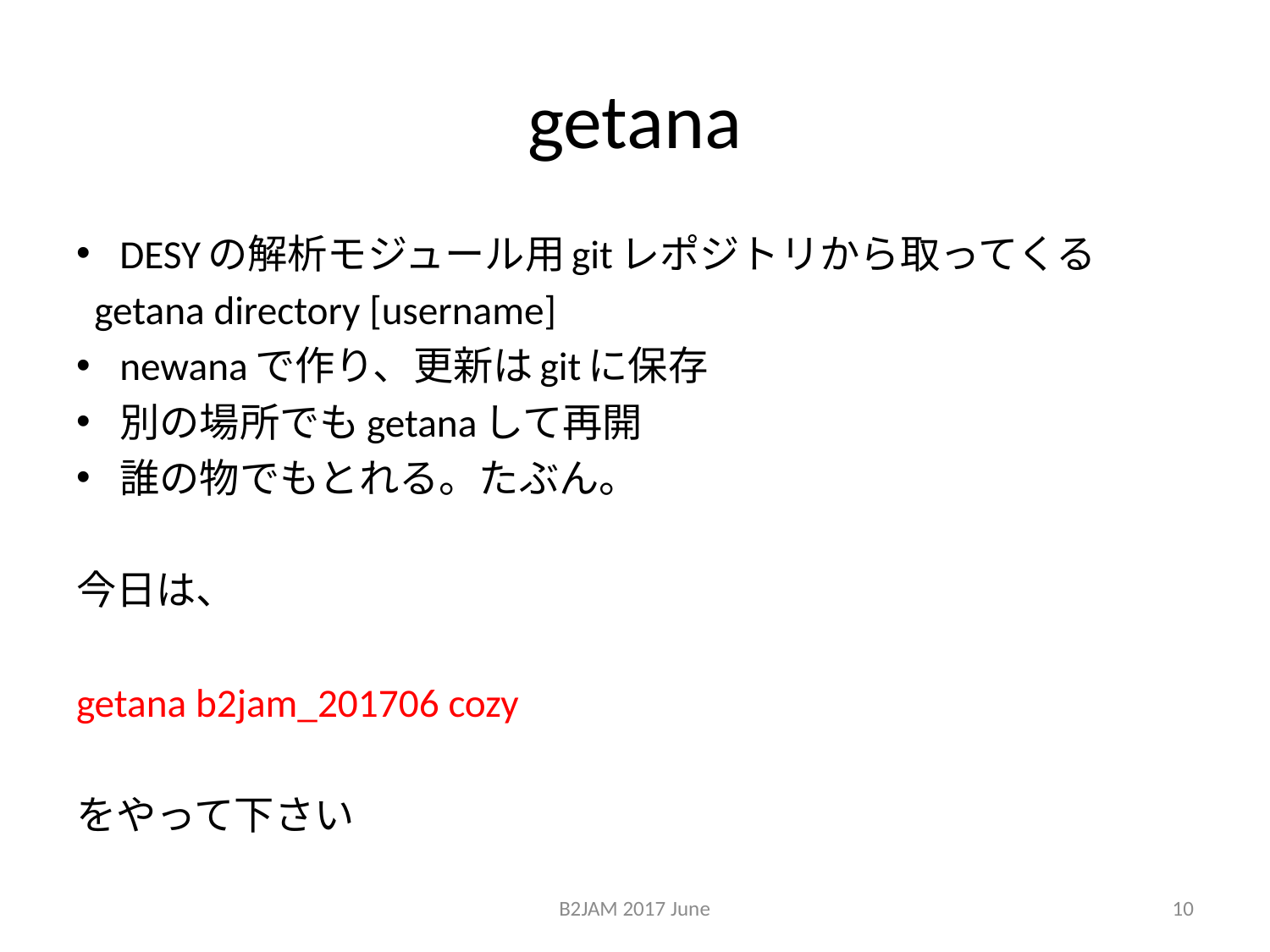

# getana
DESYの解析モジュール用gitレポジトリから取ってくる
  getana directory [username]
newanaで作り、更新はgitに保存
別の場所でもgetanaして再開
誰の物でもとれる。たぶん。

今日は、

getana b2jam_201706 cozy

をやって下さい
B2JAM 2017 June
10